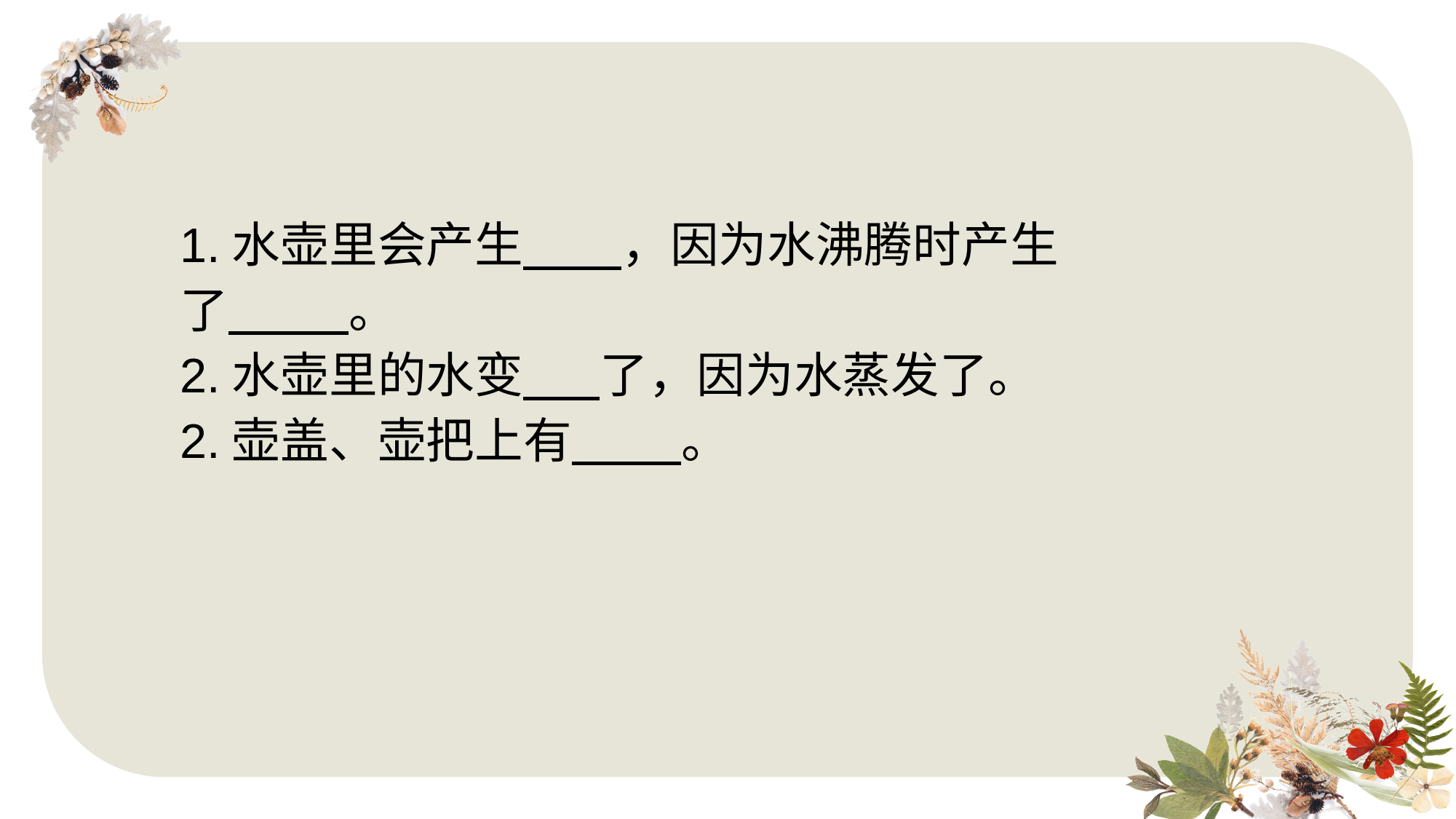

1.水壶里会产生         ，因为水沸腾时产生了           。
2.水壶里的水变       了，因为水蒸发了。
2.壶盖、壶把上有          。